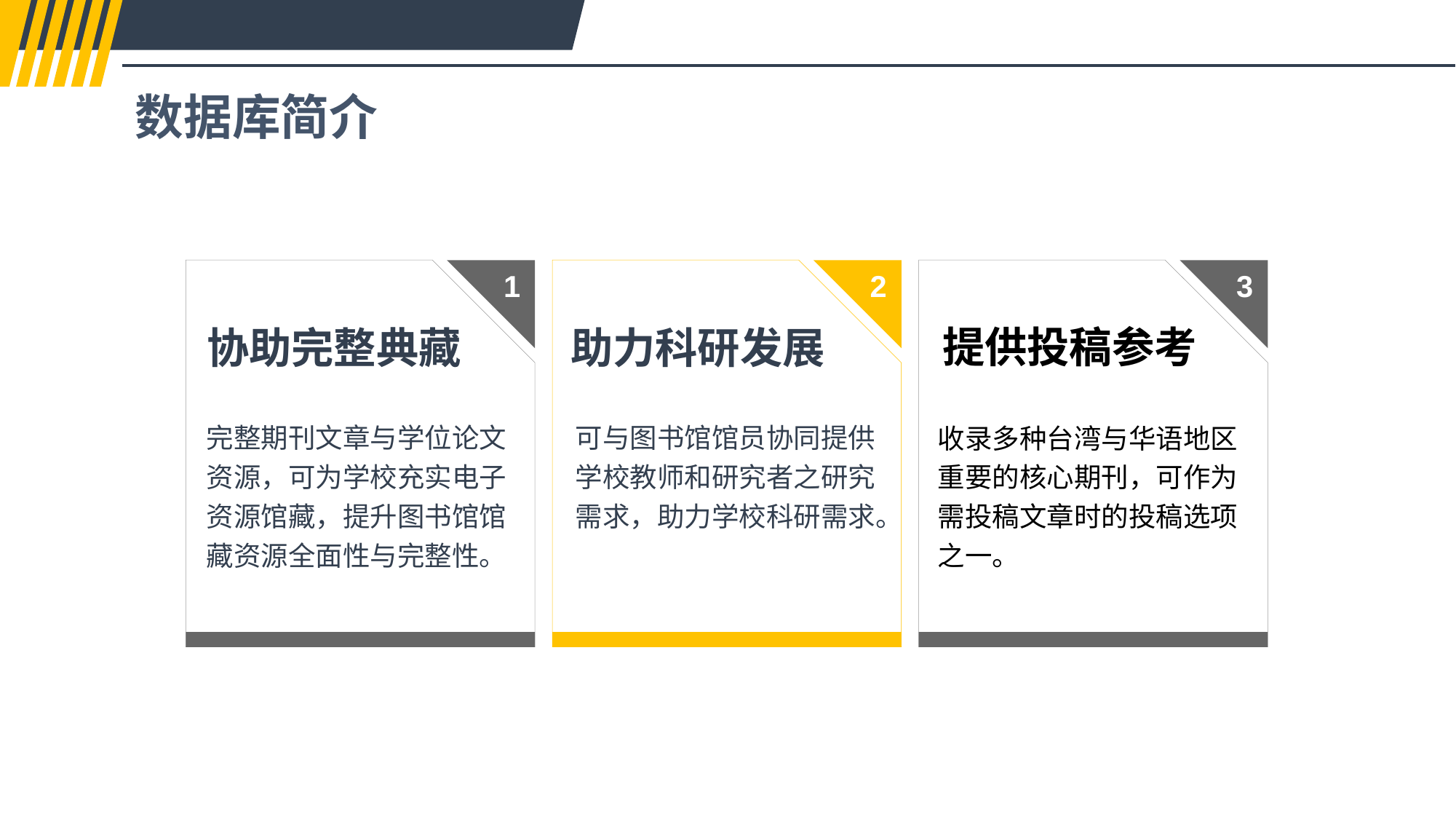

数据库简介

1

2

3

提供投稿参考
收录多种台湾与华语地区重要的核心期刊，可作为需投稿文章时的投稿选项之一。
助力科研发展
可与图书馆馆员协同提供学校教师和研究者之研究需求，助力学校科研需求。
协助完整典藏
完整期刊文章与学位论文资源，可为学校充实电子资源馆藏，提升图书馆馆藏资源全面性与完整性。